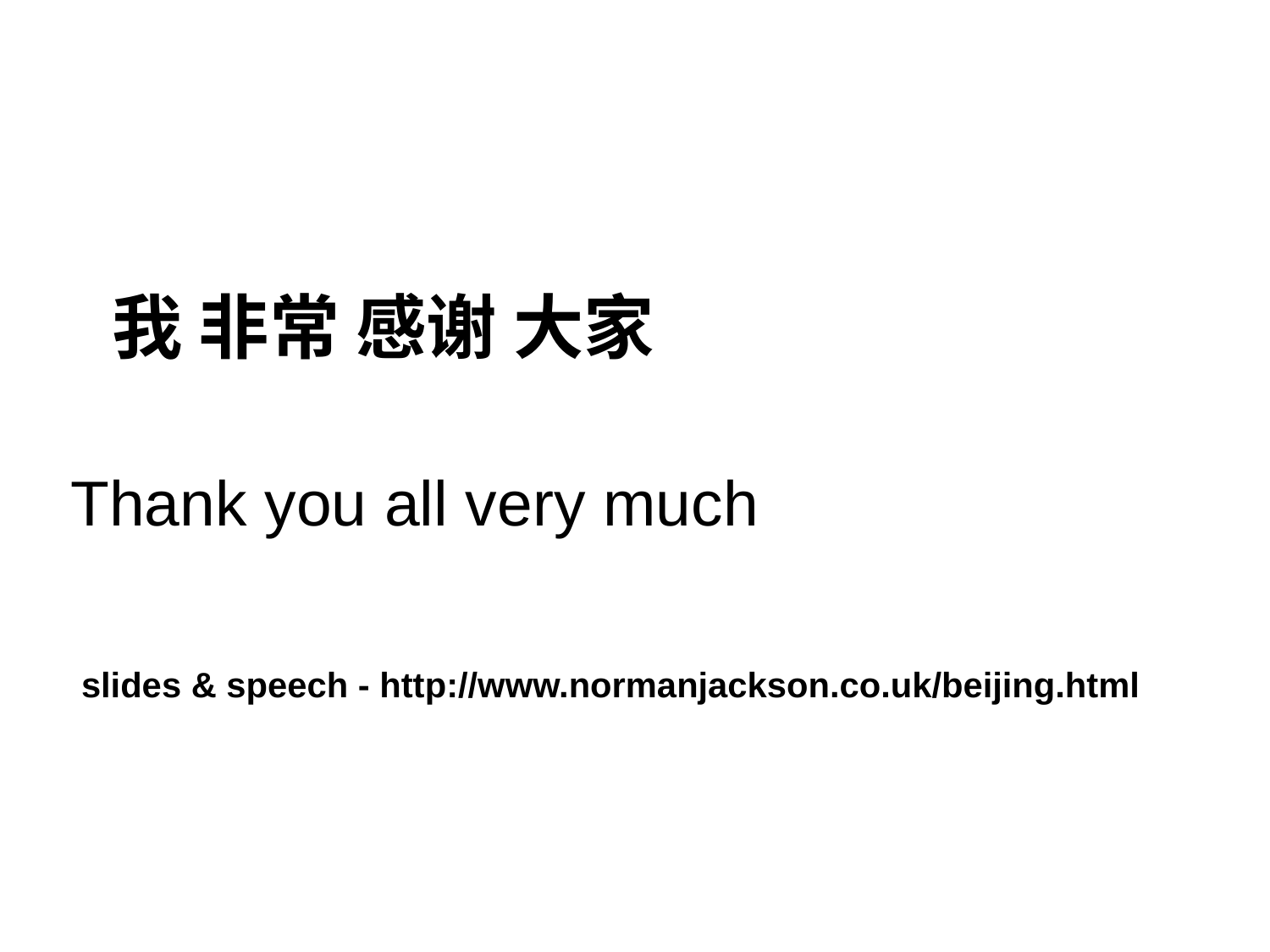

我 非常 感谢 大家
Thank you all very much
slides & speech - http://www.normanjackson.co.uk/beijing.html